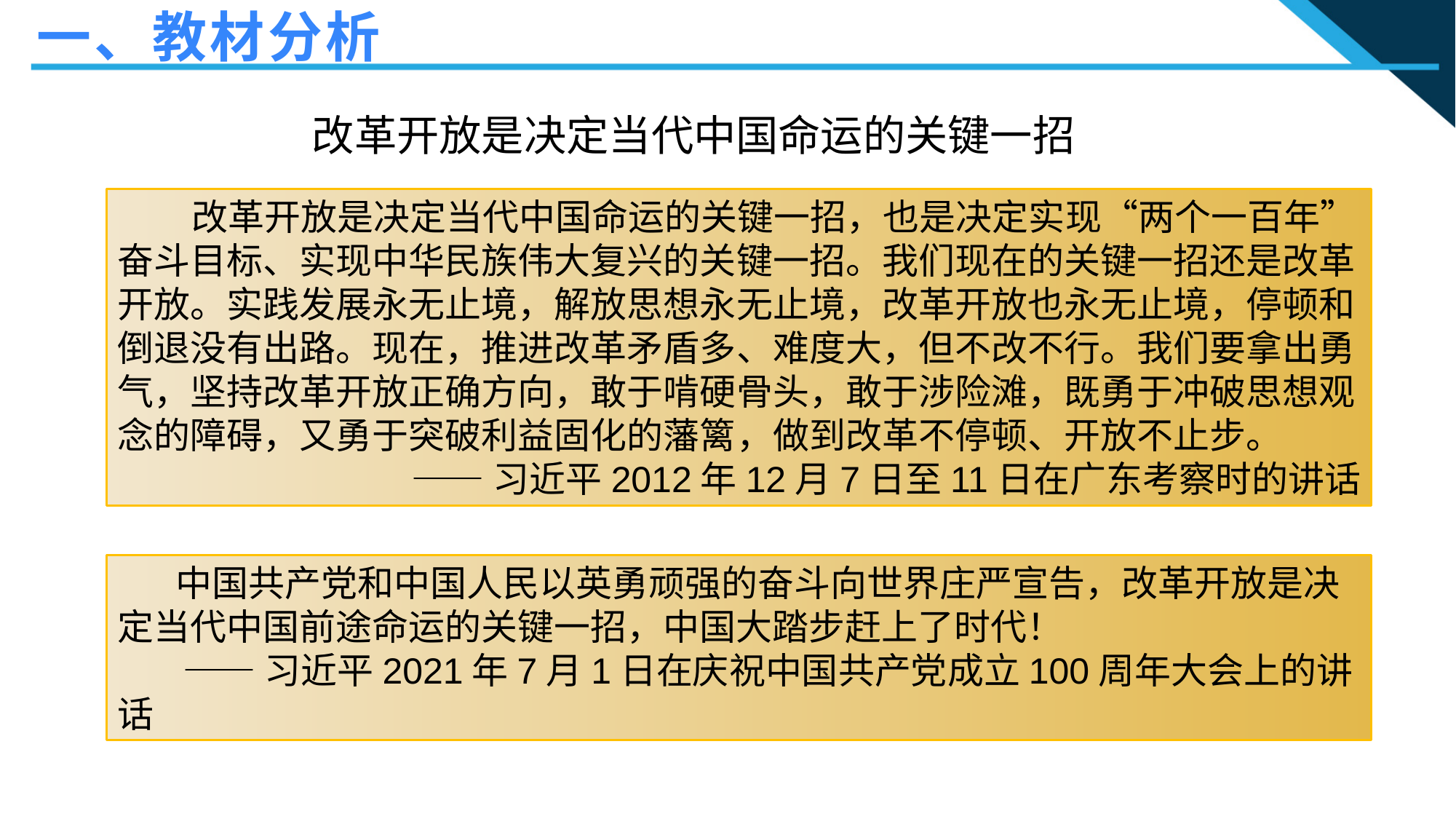

一、教材分析
改革开放是决定当代中国命运的关键一招
        改革开放是决定当代中国命运的关键一招，也是决定实现“两个一百年”奋斗目标、实现中华民族伟大复兴的关键一招。我们现在的关键一招还是改革开放。实践发展永无止境，解放思想永无止境，改革开放也永无止境，停顿和倒退没有出路。现在，推进改革矛盾多、难度大，但不改不行。我们要拿出勇气，坚持改革开放正确方向，敢于啃硬骨头，敢于涉险滩，既勇于冲破思想观念的障碍，又勇于突破利益固化的藩篱，做到改革不停顿、开放不止步。
        ——习近平2012年12月7日至11日在广东考察时的讲话
      中国共产党和中国人民以英勇顽强的奋斗向世界庄严宣告，改革开放是决定当代中国前途命运的关键一招，中国大踏步赶上了时代！
        ——习近平2021年7月1日在庆祝中国共产党成立100周年大会上的讲话